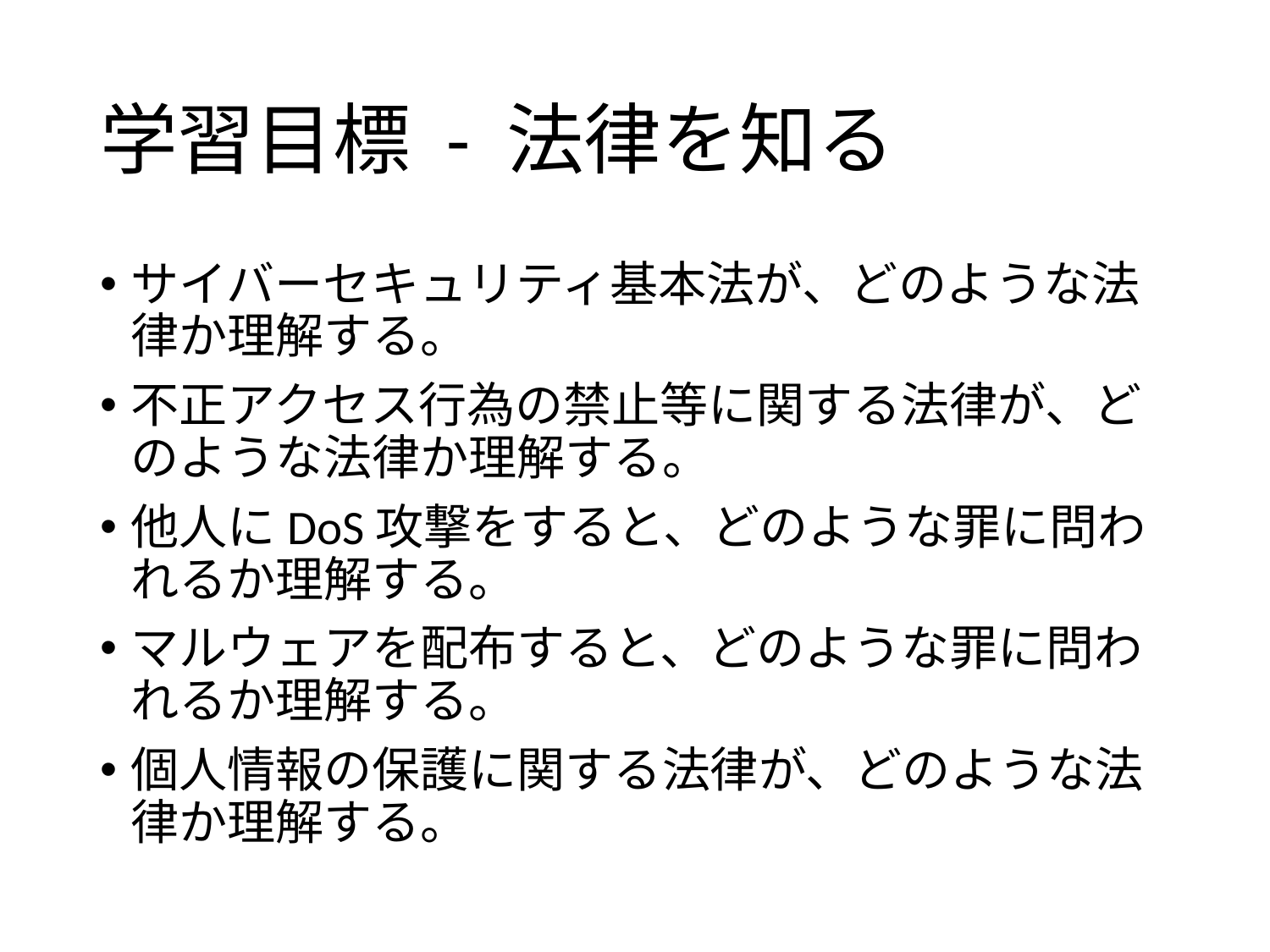

# 学習目標 - 法律を知る
サイバーセキュリティ基本法が、どのような法律か理解する。
不正アクセス行為の禁止等に関する法律が、どのような法律か理解する。
他人にDoS攻撃をすると、どのような罪に問われるか理解する。
マルウェアを配布すると、どのような罪に問われるか理解する。
個人情報の保護に関する法律が、どのような法律か理解する。